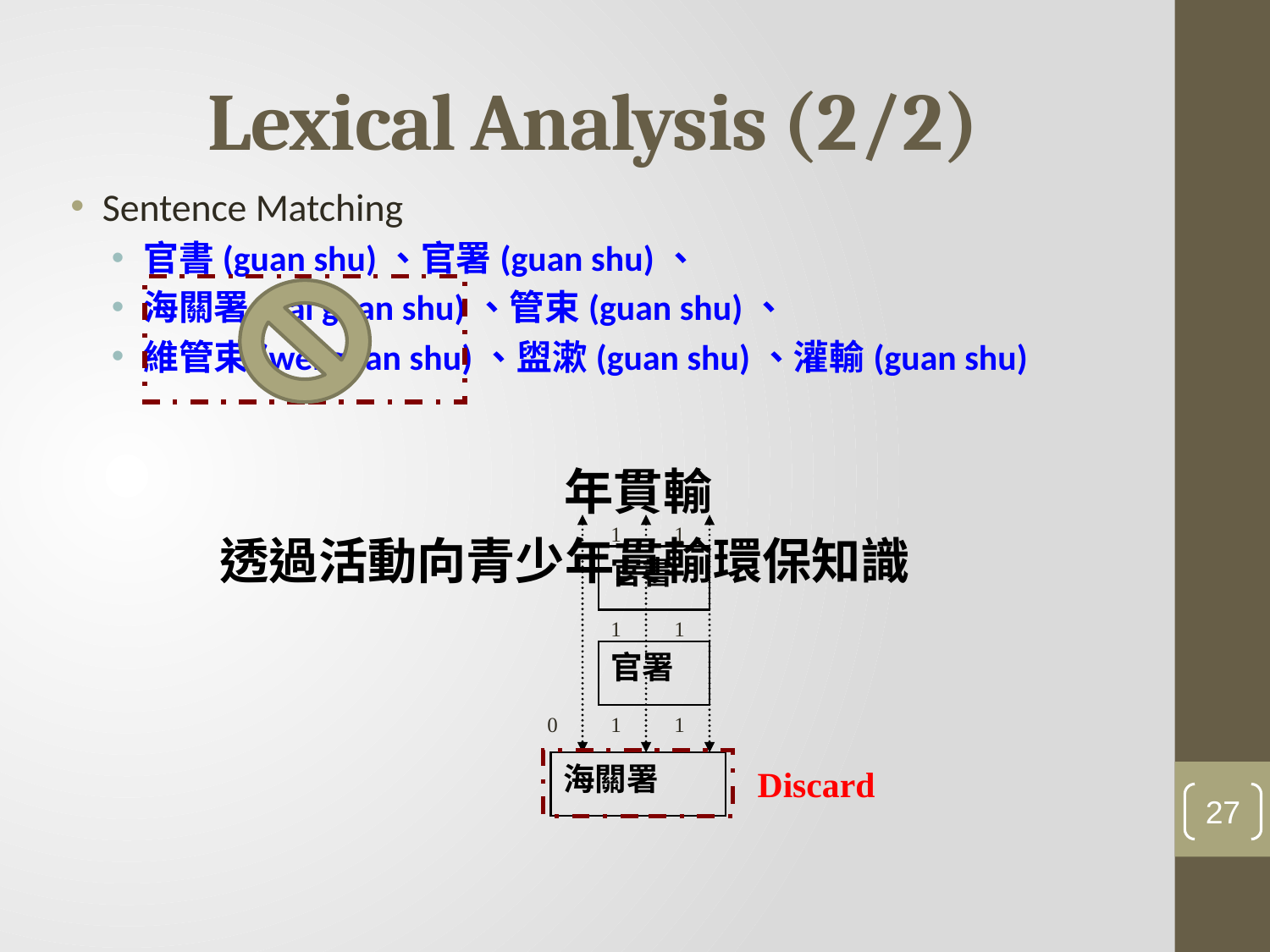

# Lexical Analysis (2/2)
Sentence Matching
官書(guan shu)、官署(guan shu)、
海關署(hai guan shu)、管束(guan shu)、
維管束(wei guan shu)、盥漱(guan shu)、灌輸(guan shu)

	年貫輸

1

1

官書
1
1
官署
0
1
1
海關署
透過活動向青少年貫輸環保知識

Discard
27